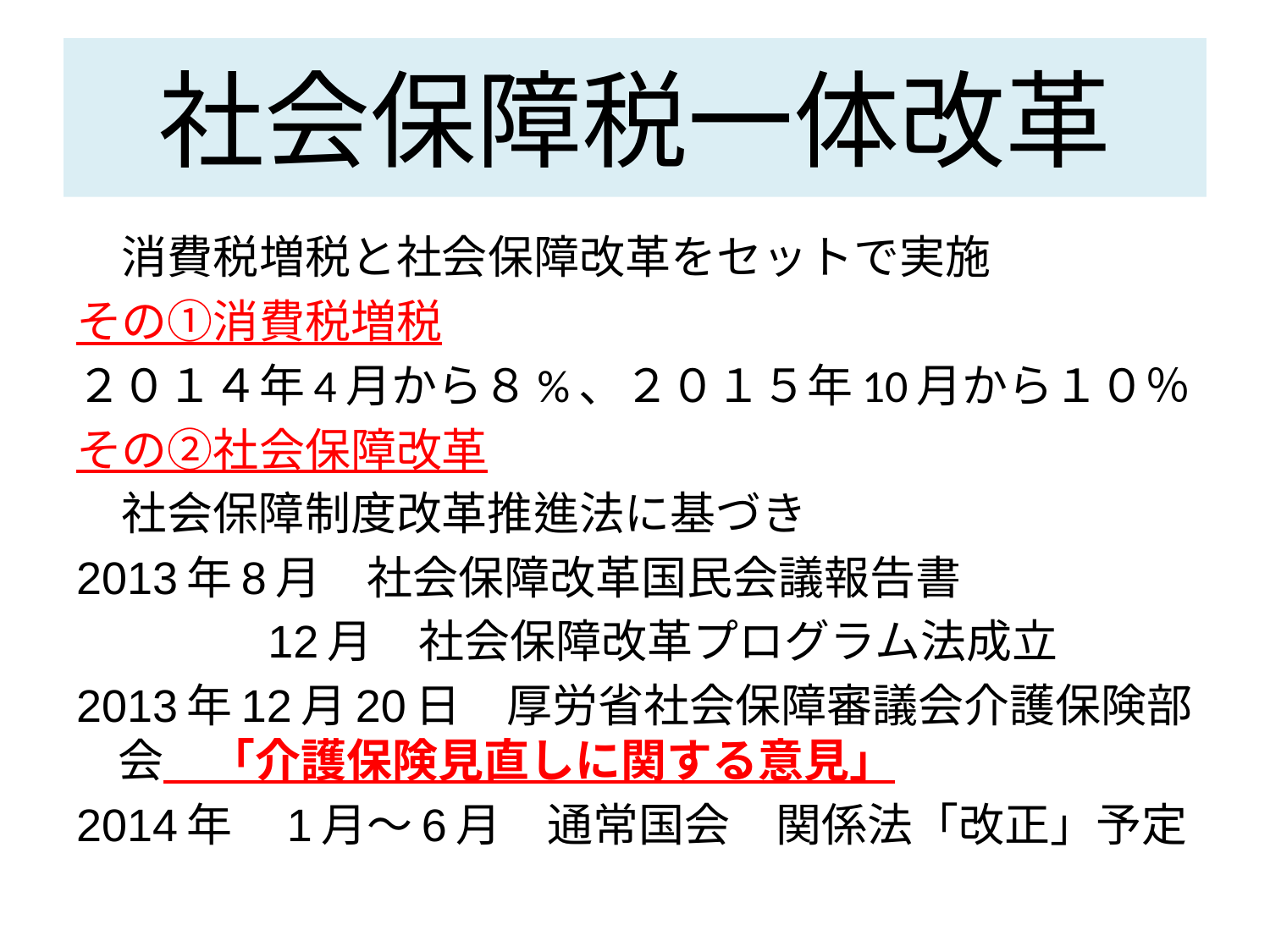

# 社会保障税一体改革
　消費税増税と社会保障改革をセットで実施
その①消費税増税
２０１４年4月から８%、２０１５年10月から１０％
その②社会保障改革
　社会保障制度改革推進法に基づき
2013年8月　社会保障改革国民会議報告書
　　　　12月　社会保障改革プログラム法成立
2013年12月20日　厚労省社会保障審議会介護保険部会　「介護保険見直しに関する意見」
2014年　1月～6月　通常国会　関係法「改正」予定